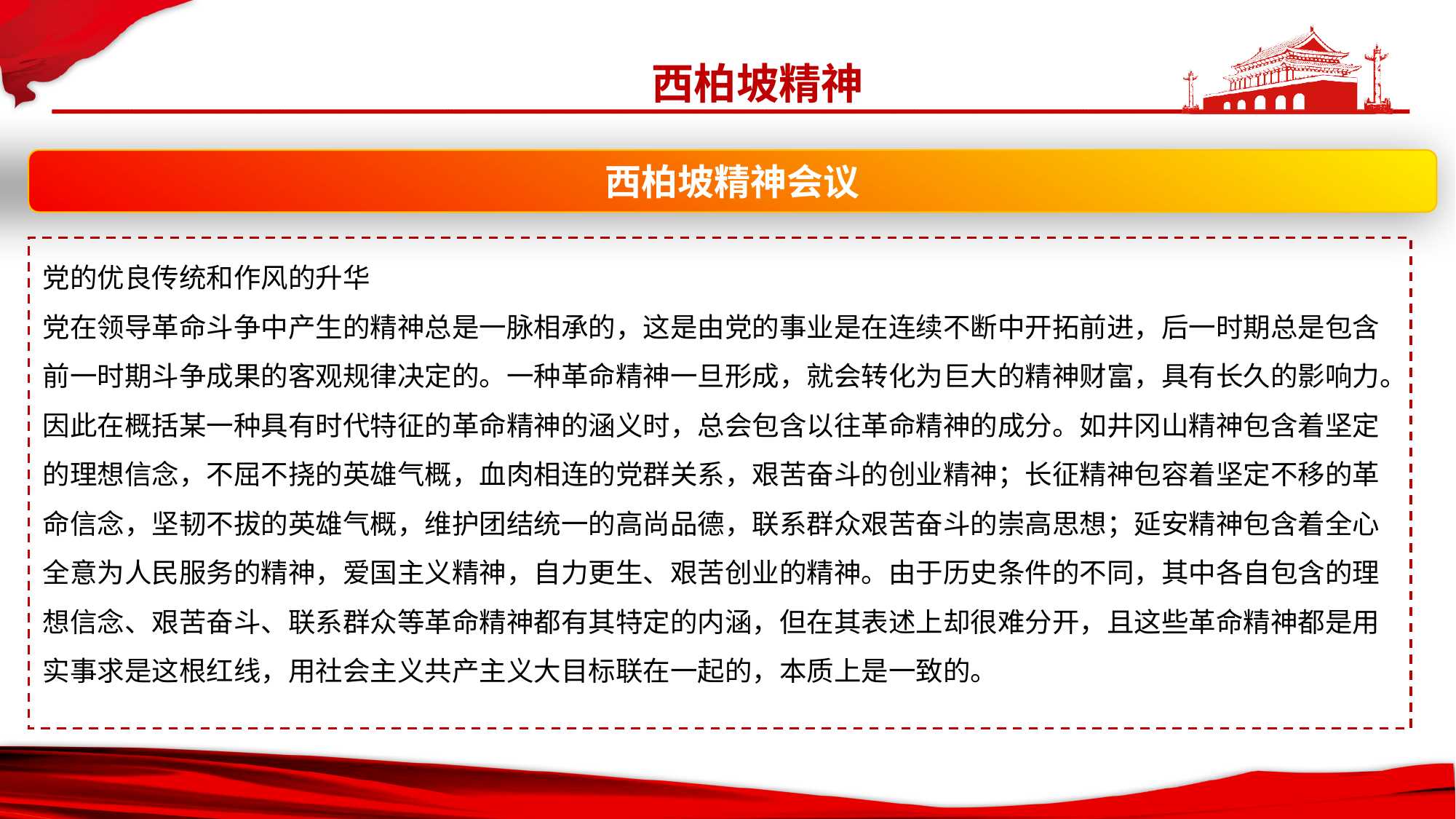

西柏坡精神
西柏坡精神会议

党的优良传统和作风的升华
党在领导革命斗争中产生的精神总是一脉相承的，这是由党的事业是在连续不断中开拓前进，后一时期总是包含前一时期斗争成果的客观规律决定的。一种革命精神一旦形成，就会转化为巨大的精神财富，具有长久的影响力。因此在概括某一种具有时代特征的革命精神的涵义时，总会包含以往革命精神的成分。如井冈山精神包含着坚定的理想信念，不屈不挠的英雄气概，血肉相连的党群关系，艰苦奋斗的创业精神；长征精神包容着坚定不移的革命信念，坚韧不拔的英雄气概，维护团结统一的高尚品德，联系群众艰苦奋斗的崇高思想；延安精神包含着全心全意为人民服务的精神，爱国主义精神，自力更生、艰苦创业的精神。由于历史条件的不同，其中各自包含的理想信念、艰苦奋斗、联系群众等革命精神都有其特定的内涵，但在其表述上却很难分开，且这些革命精神都是用实事求是这根红线，用社会主义共产主义大目标联在一起的，本质上是一致的。